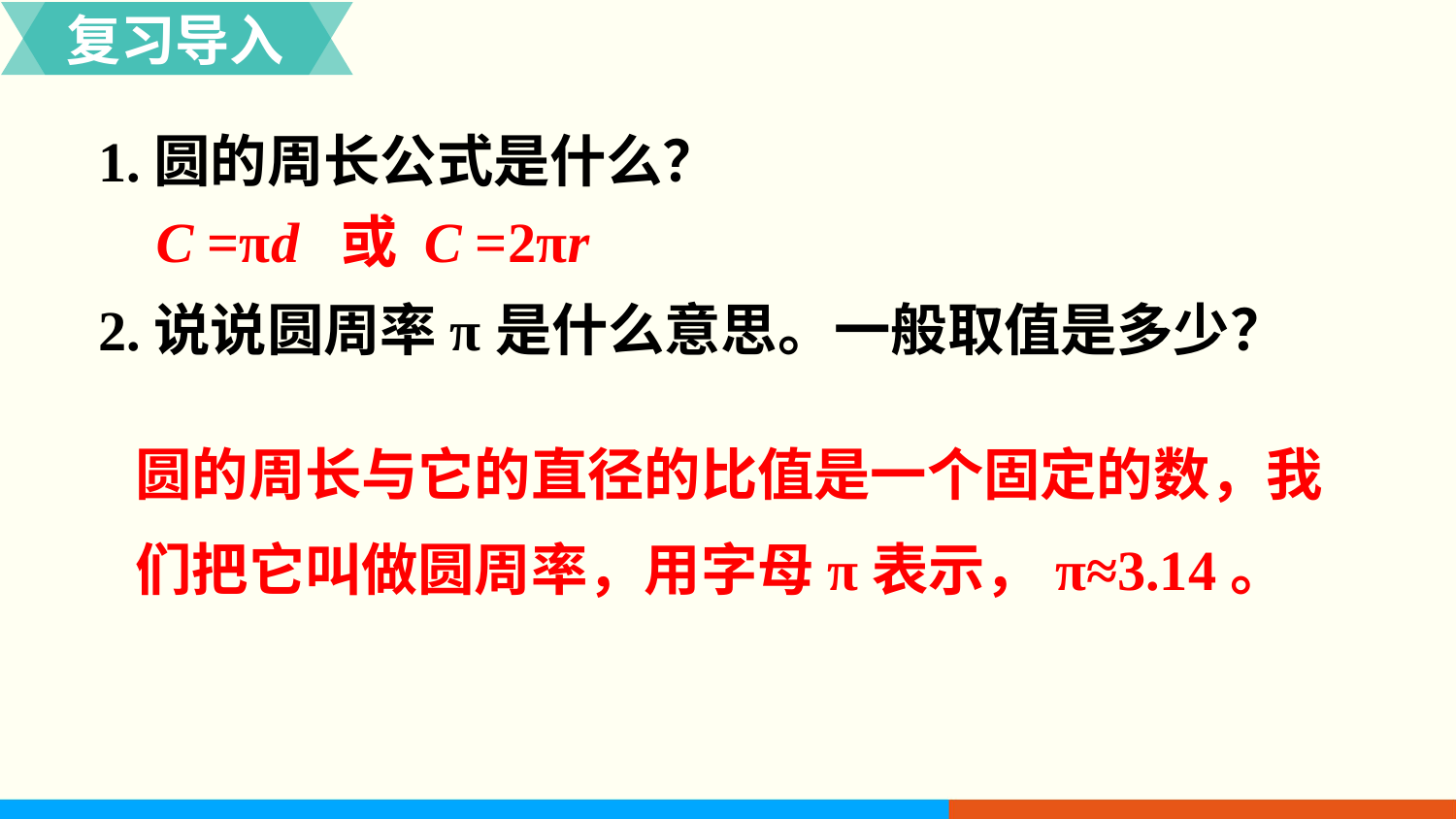

复习导入

1.圆的周长公式是什么？

2.说说圆周率π是什么意思。一般取值是多少？
C =πd  或 C =2πr
圆的周长与它的直径的比值是一个固定的数，我们把它叫做圆周率，用字母π表示，π≈3.14。